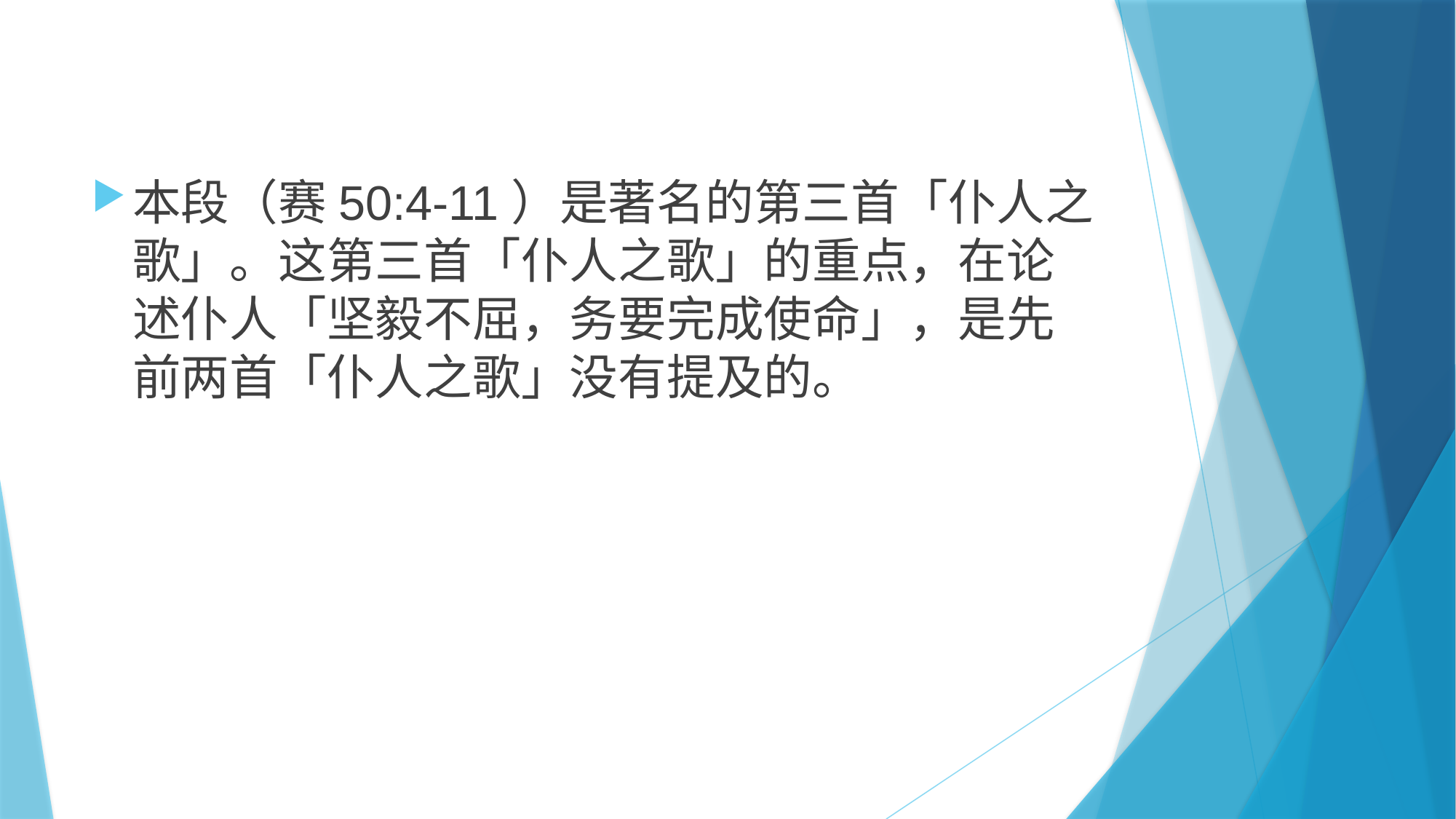

#
本段（赛50:4-11）是著名的第三首「仆人之歌」。这第三首「仆人之歌」的重点，在论述仆人「坚毅不屈，务要完成使命」，是先前两首「仆人之歌」没有提及的。